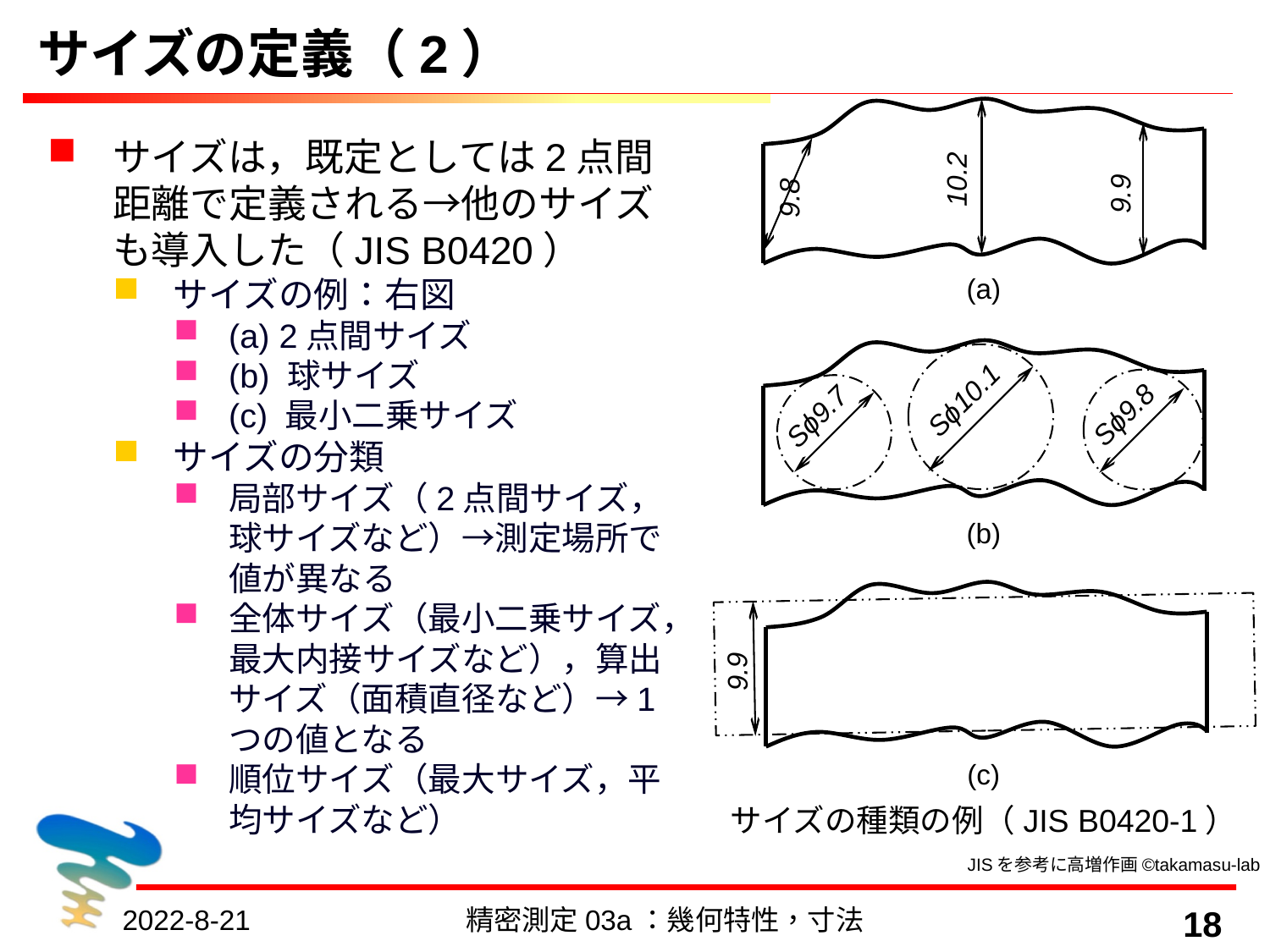

# サイズの定義（2）

10.2
9.9
9.8
サイズは，既定としては2点間距離で定義される→他のサイズも導入した（JIS B0420）
サイズの例：右図
(a) 2点間サイズ
(b) 球サイズ
(c) 最小二乗サイズ
サイズの分類
局部サイズ（2点間サイズ，球サイズなど）→測定場所で値が異なる
全体サイズ（最小二乗サイズ，最大内接サイズなど），算出サイズ（面積直径など）→1つの値となる
順位サイズ（最大サイズ，平均サイズなど）
(a)

Sϕ10.1
Sϕ9.8
Sϕ9.7
(b)

9.9
(c)
サイズの種類の例（JIS B0420-1）
JISを参考に高増作画©takamasu-lab
2022-8-21
精密測定03a：幾何特性，寸法
18